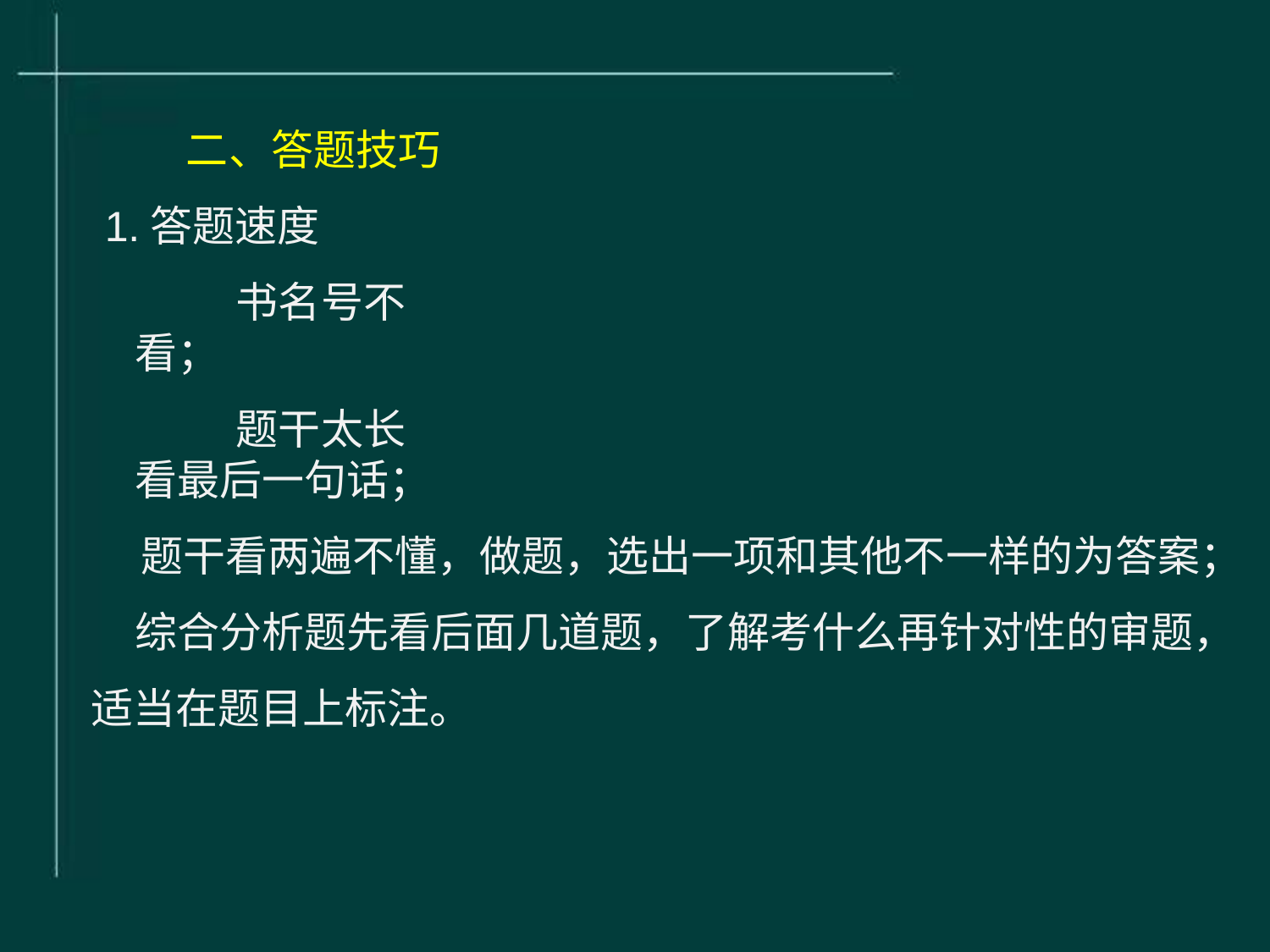

二、答题技巧  1.答题速度
书名号不看；
题干太长看最后一句话；
题干看两遍不懂，做题，选出一项和其他不一样的为答案； 综合分析题先看后面几道题，了解考什么再针对性的审题，
适当在题目上标注。